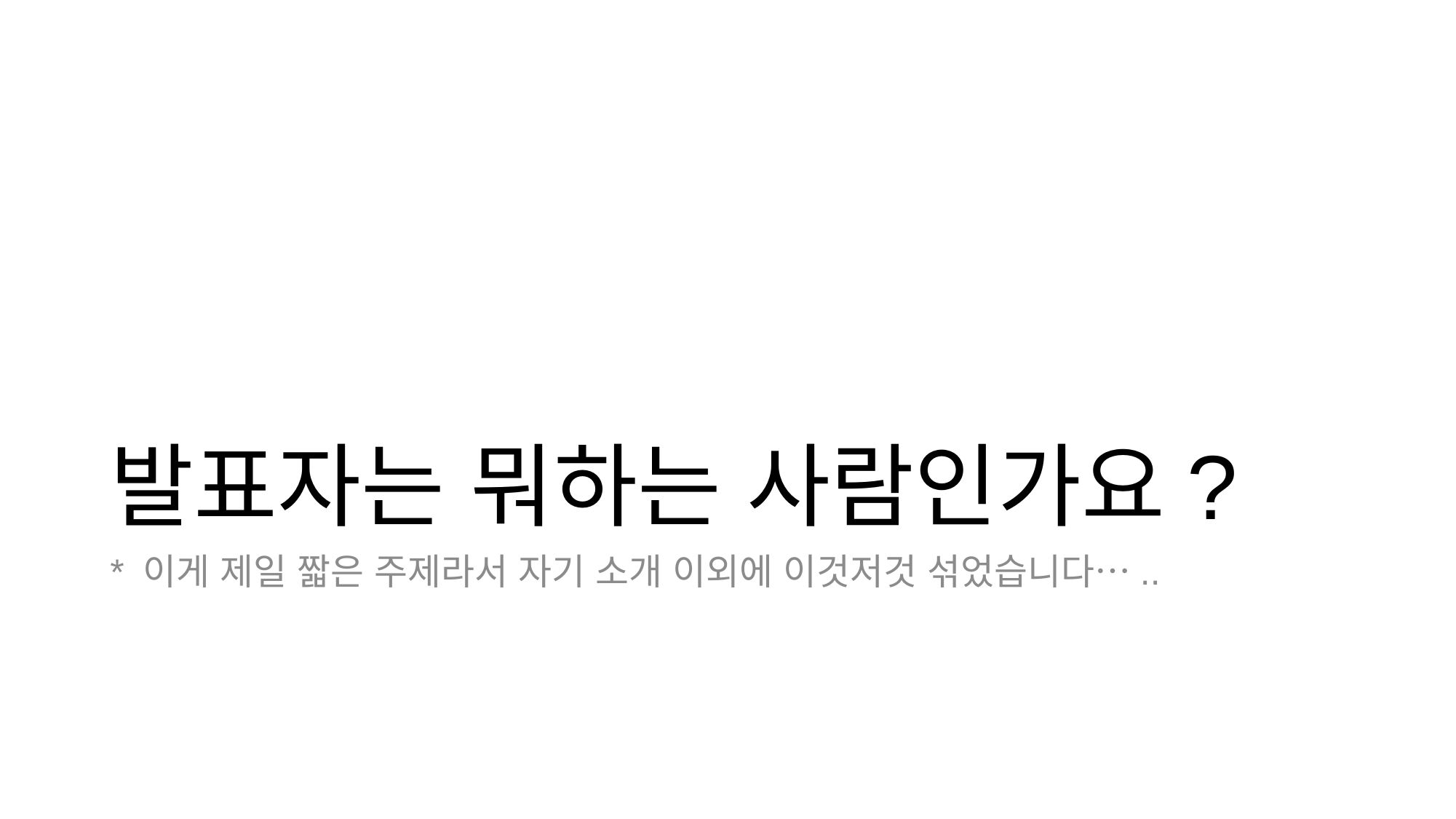

# 발표자는 뭐하는 사람인가요?
* 이게 제일 짧은 주제라서 자기 소개 이외에 이것저것 섞었습니다…..